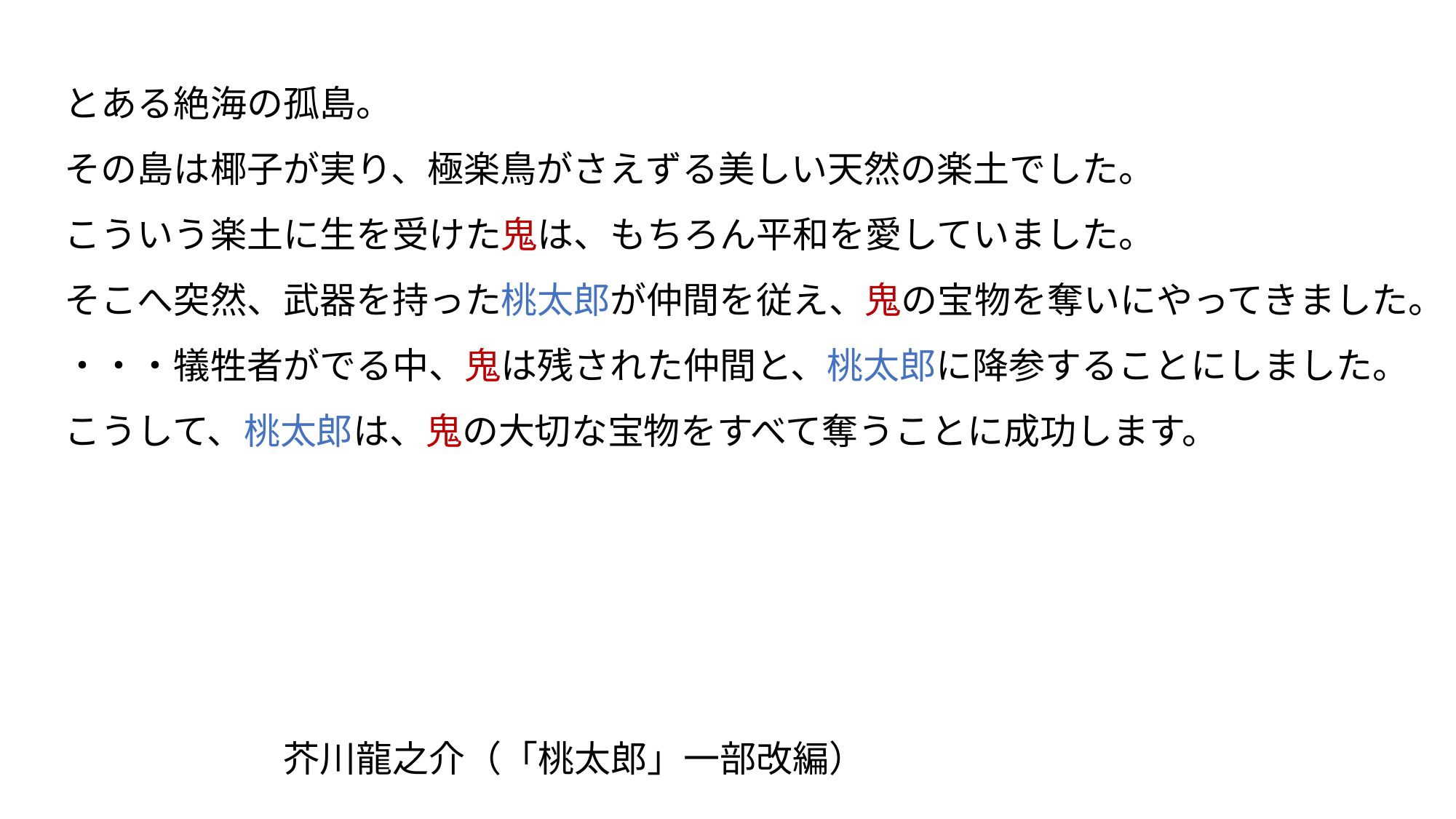

とある絶海の孤島。
その島は椰子が実り、極楽鳥がさえずる美しい天然の楽土でした。
こういう楽土に生を受けた鬼は、もちろん平和を愛していました。
そこへ突然、武器を持った桃太郎が仲間を従え、鬼の宝物を奪いにやってきました。
・・・犠牲者がでる中、鬼は残された仲間と、桃太郎に降参することにしました。
こうして、桃太郎は、鬼の大切な宝物をすべて奪うことに成功します。

　　　　　　　　　　　　　　　　　　　　　　　　　　　　　　　　　　　　　　　　　　　芥川龍之介（「桃太郎」一部改編）